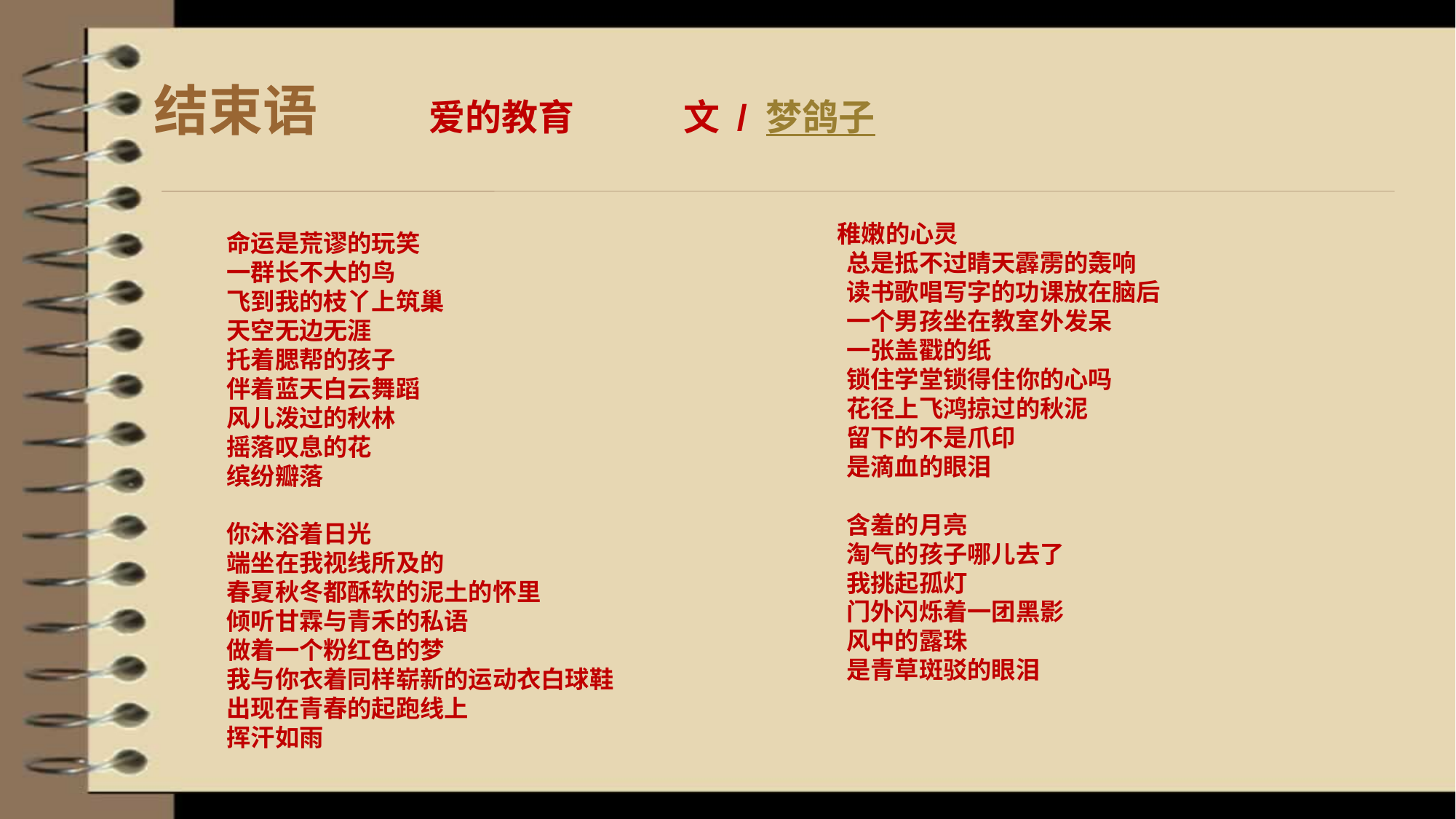

# 结束语         爱的教育　　　文 / 梦鸽子

命运是荒谬的玩笑
一群长不大的鸟
飞到我的枝丫上筑巢
天空无边无涯
托着腮帮的孩子
伴着蓝天白云舞蹈
风儿泼过的秋林
摇落叹息的花
缤纷瓣落
　　
你沐浴着日光
端坐在我视线所及的
春夏秋冬都酥软的泥土的怀里
倾听甘霖与青禾的私语
做着一个粉红色的梦
我与你衣着同样崭新的运动衣白球鞋
出现在青春的起跑线上
挥汗如雨

      稚嫩的心灵
　　总是抵不过睛天霹雳的轰响
　　读书歌唱写字的功课放在脑后
　　一个男孩坐在教室外发呆
　　一张盖戳的纸
　　锁住学堂锁得住你的心吗
　　花径上飞鸿掠过的秋泥
　　留下的不是爪印
　　是滴血的眼泪
　　
　　含羞的月亮
　　淘气的孩子哪儿去了
　　我挑起孤灯
　　门外闪烁着一团黑影
　　风中的露珠
　　是青草斑驳的眼泪